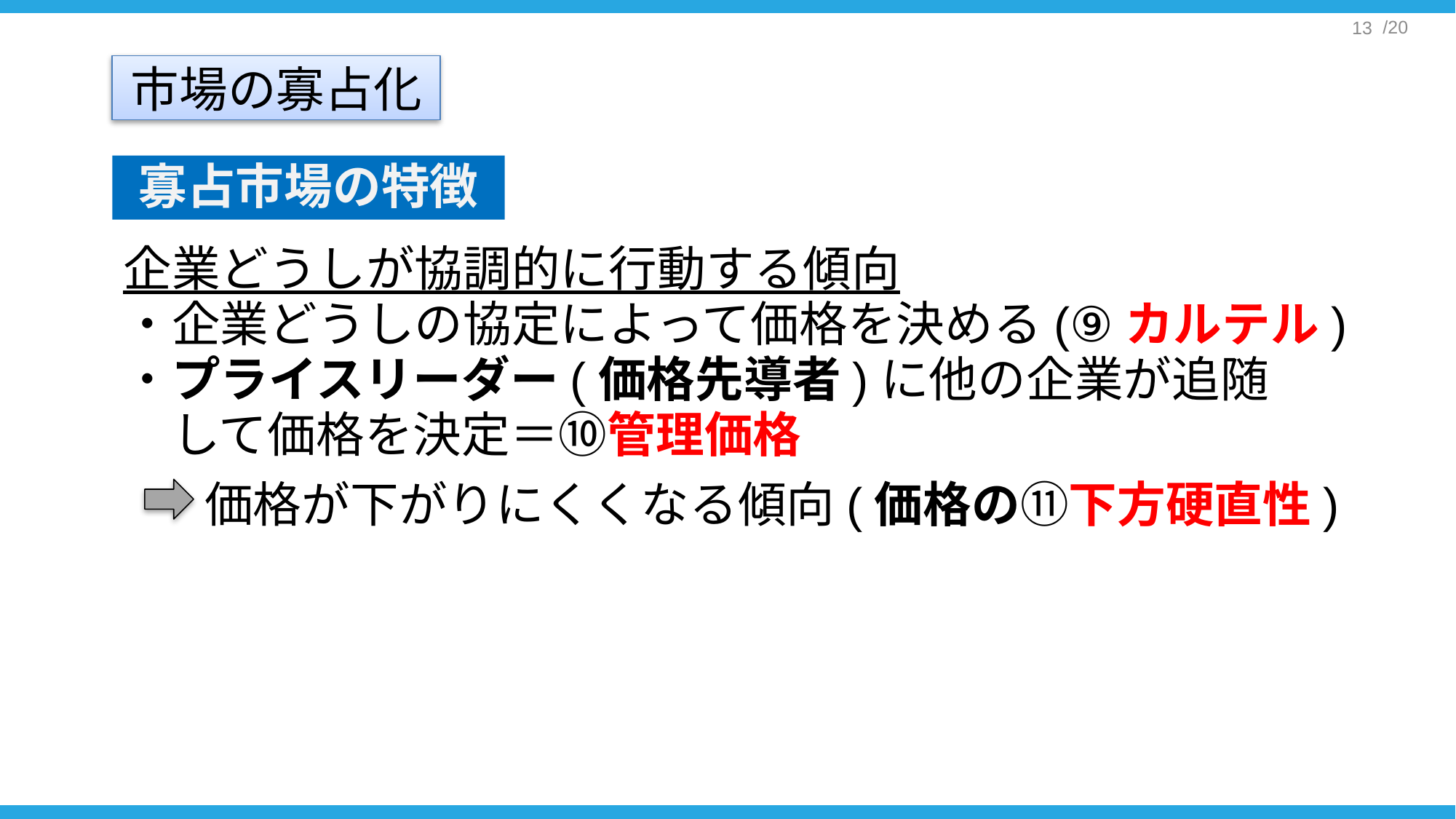

市場の寡占化
寡占市場の特徴
企業どうしが協調的に行動する傾向
・企業どうしの協定によって価格を決める(⑨カルテル)
・プライスリーダー(価格先導者)に他の企業が追随
　して価格を決定＝⑩管理価格

価格が下がりにくくなる傾向(価格の⑪下方硬直性)